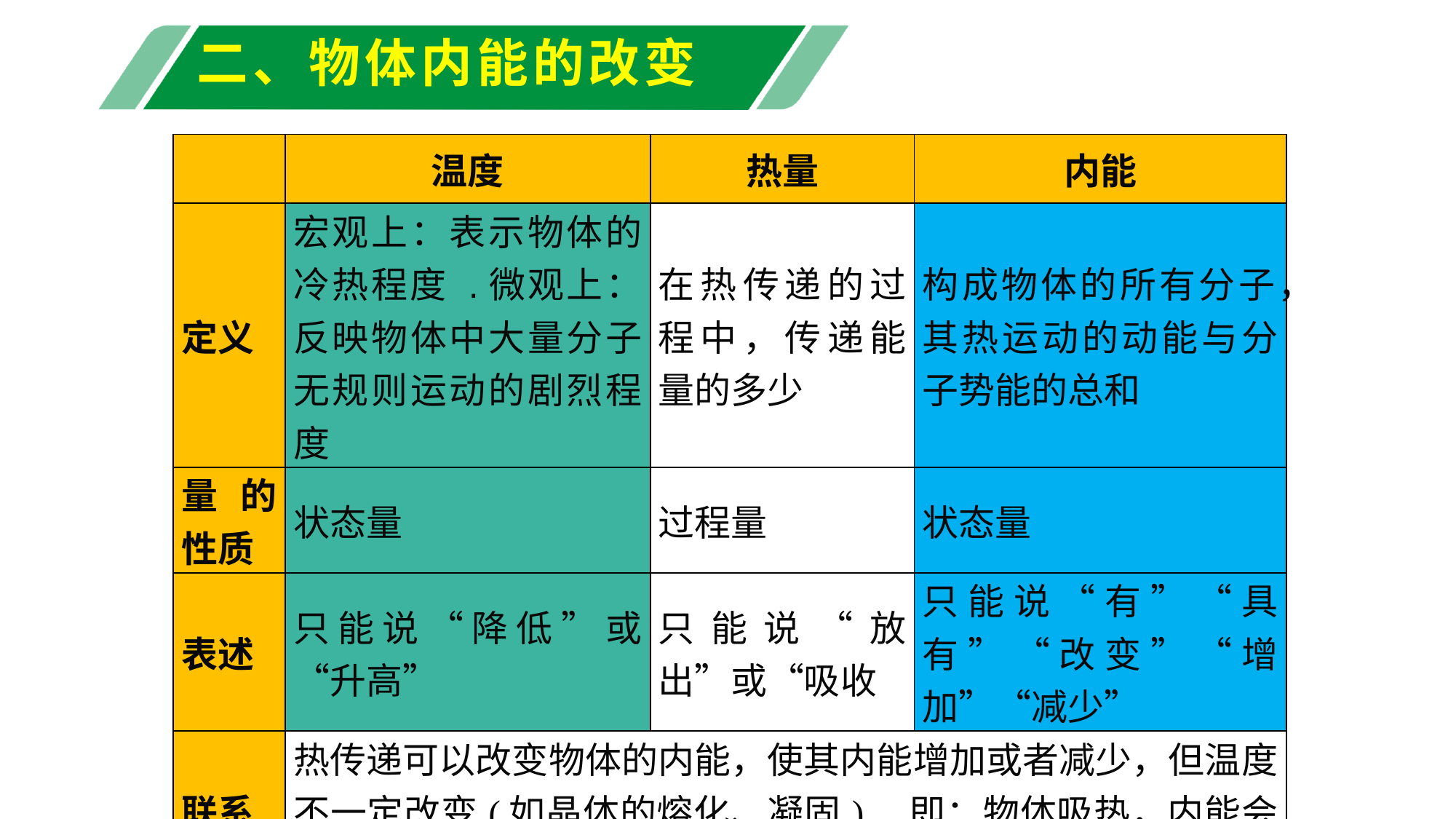

# 二、物体内能的改变
|  | 温度 | 热量 | 内能 |
| --- | --- | --- | --- |
| 定义 | 宏观上：表示物体的冷热程度 .微观上：反映物体中大量分子无规则运动的剧烈程度 | 在热传递的过程中，传递能量的多少 | 构成物体的所有分子，其热运动的动能与分子势能的总和 |
| 量的性质 | 状态量 | 过程量 | 状态量 |
| 表述 | 只能说“降低”或“升高” | 只能说“放出”或“吸收 | 只能说“有”“具有”“改变”“增加”“减少” |
| 联系 | 热传递可以改变物体的内能，使其内能增加或者减少，但温度不一定改变(如晶体的熔化、凝固)．即：物体吸热，内能会增加，物体放热，内能会减少，但物体温度不一定发生改变 |  |  |